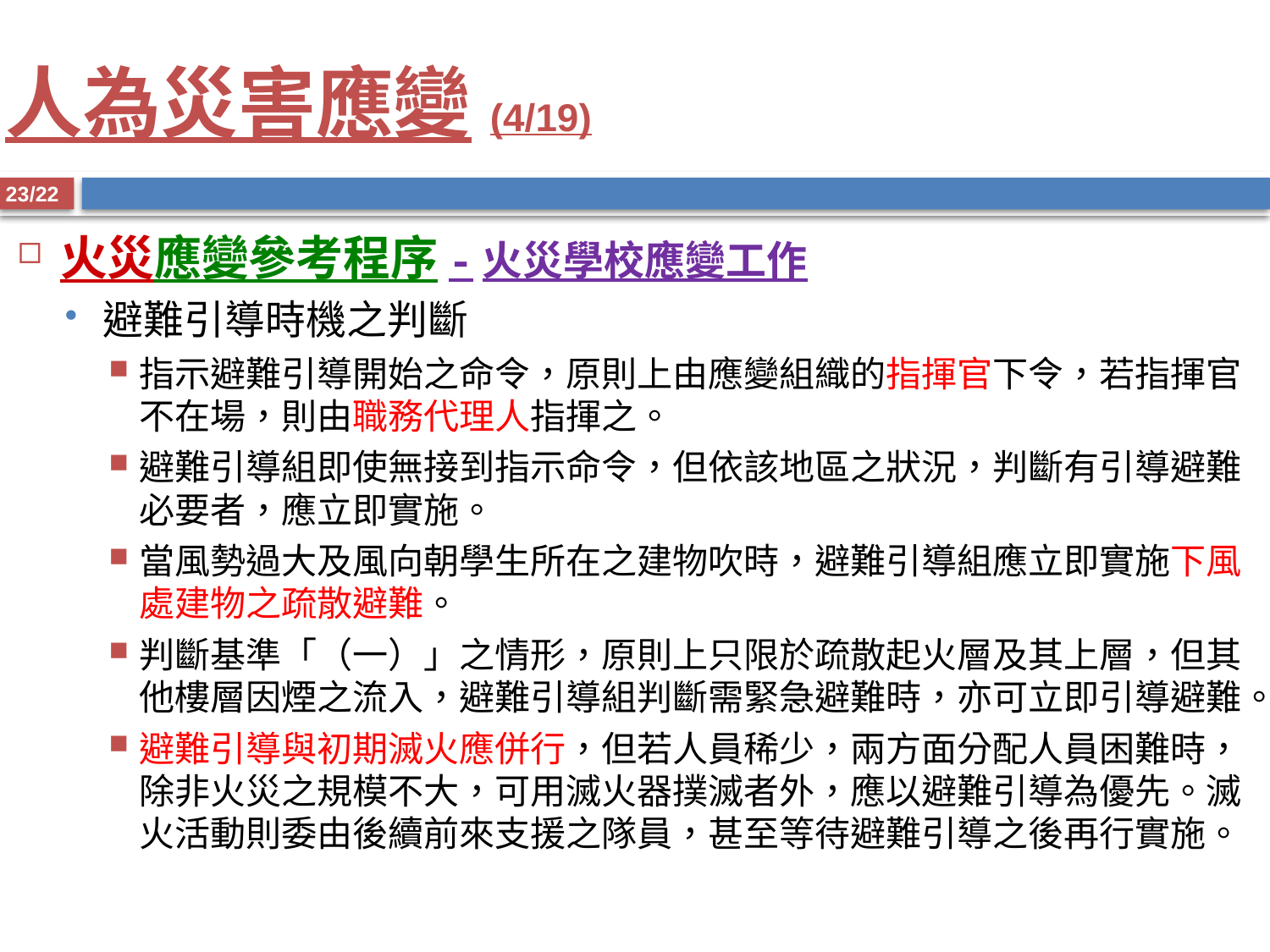

# 人為災害應變(4/19)
23/22
火災應變參考程序-火災學校應變工作
避難引導時機之判斷
指示避難引導開始之命令，原則上由應變組織的指揮官下令，若指揮官不在場，則由職務代理人指揮之。
避難引導組即使無接到指示命令，但依該地區之狀況，判斷有引導避難必要者，應立即實施。
當風勢過大及風向朝學生所在之建物吹時，避難引導組應立即實施下風處建物之疏散避難。
判斷基準「（一）」之情形，原則上只限於疏散起火層及其上層，但其他樓層因煙之流入，避難引導組判斷需緊急避難時，亦可立即引導避難。
避難引導與初期滅火應併行，但若人員稀少，兩方面分配人員困難時，除非火災之規模不大，可用滅火器撲滅者外，應以避難引導為優先。滅火活動則委由後續前來支援之隊員，甚至等待避難引導之後再行實施。